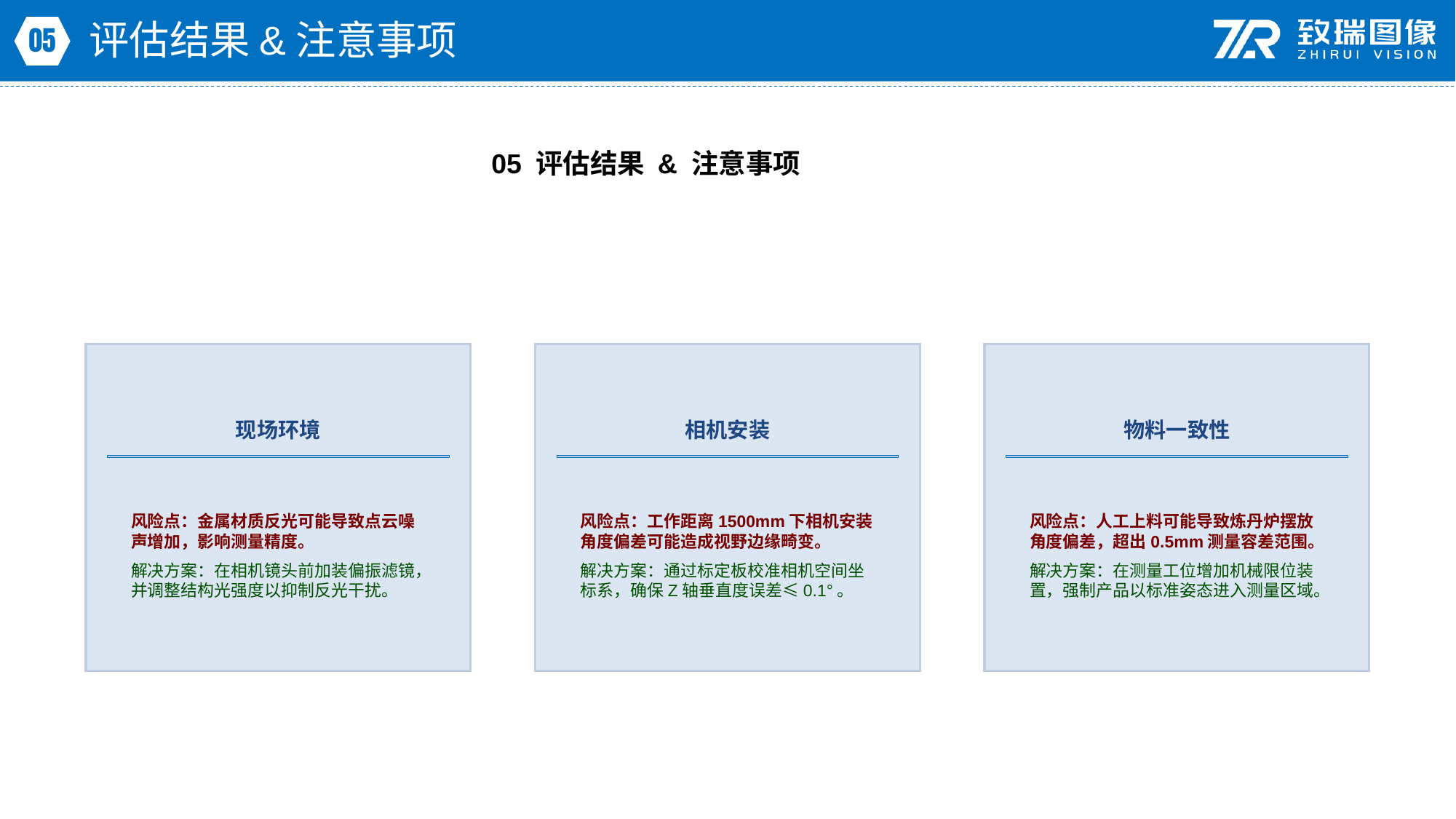

评估结果&注意事项
05

05 评估结果 & 注意事项

现场环境

相机安装

物料一致性

风险点：金属材质反光可能导致点云噪声增加，影响测量精度。
解决方案：在相机镜头前加装偏振滤镜，并调整结构光强度以抑制反光干扰。

风险点：工作距离1500mm下相机安装角度偏差可能造成视野边缘畸变。
解决方案：通过标定板校准相机空间坐标系，确保Z轴垂直度误差≤0.1°。

风险点：人工上料可能导致炼丹炉摆放角度偏差，超出0.5mm测量容差范围。
解决方案：在测量工位增加机械限位装置，强制产品以标准姿态进入测量区域。